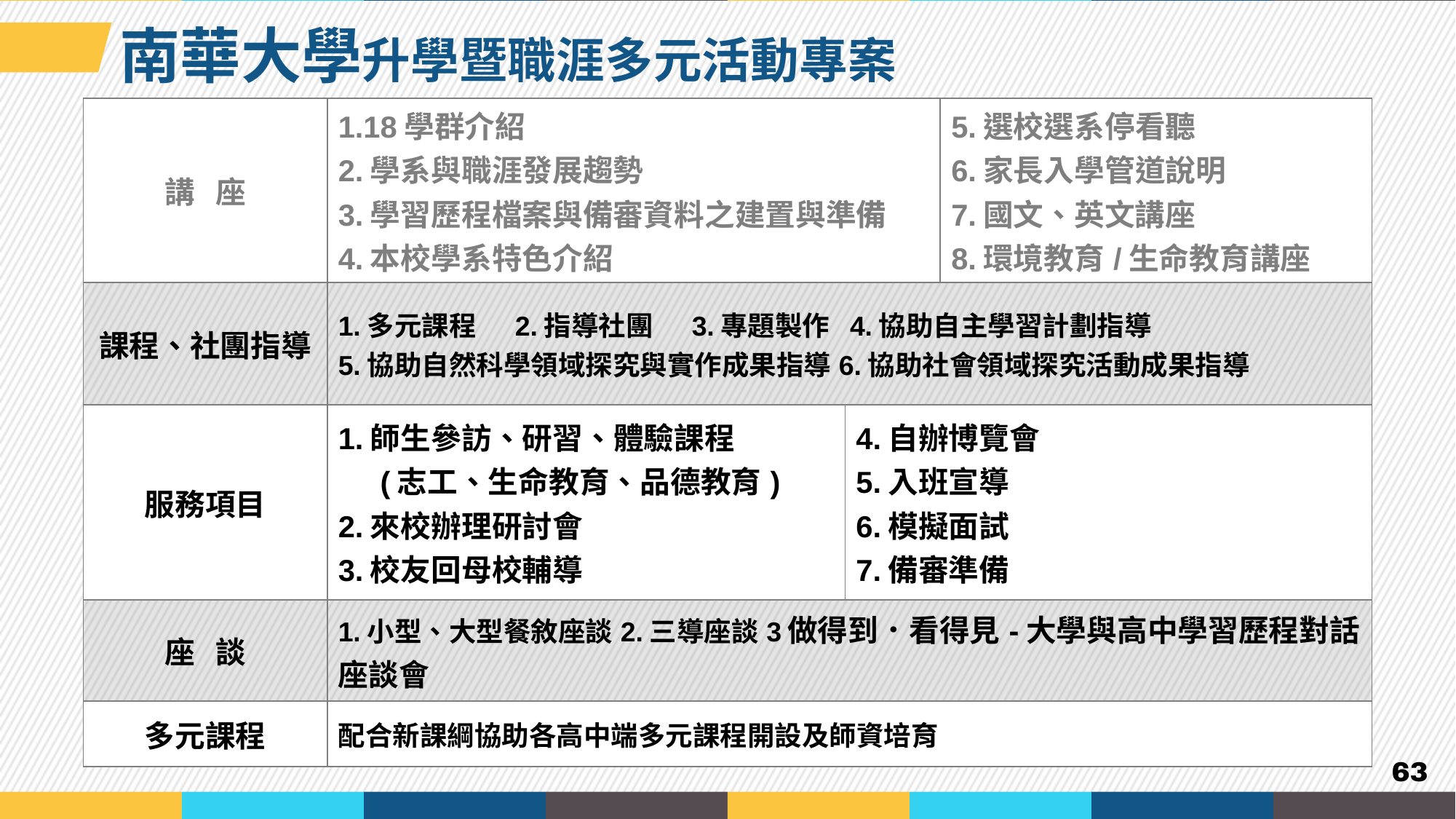

南華大學升學暨職涯多元活動專案

| 講 座 | 1.18學群介紹 2.學系與職涯發展趨勢 3.學習歷程檔案與備審資料之建置與準備 4.本校學系特色介紹 |  | 5.選校選系停看聽 6.家長入學管道說明 7.國文、英文講座 8.環境教育/生命教育講座 |
| --- | --- | --- | --- |
| 課程、社團指導 | 1.多元課程 2.指導社團 3.專題製作 4.協助自主學習計劃指導 5.協助自然科學領域探究與實作成果指導6.協助社會領域探究活動成果指導 |  |  |
| 服務項目 | 1.師生參訪、研習、體驗課程 (志工、生命教育、品德教育) 2.來校辦理研討會 3.校友回母校輔導 | 4.自辦博覽會 5.入班宣導 6.模擬面試 7.備審準備 |  |
| 座 談 | 1.小型、大型餐敘座談2.三導座談3做得到．看得見-大學與高中學習歷程對話座談會 |  |  |
| 多元課程 | 配合新課綱協助各高中端多元課程開設及師資培育 |  |  |